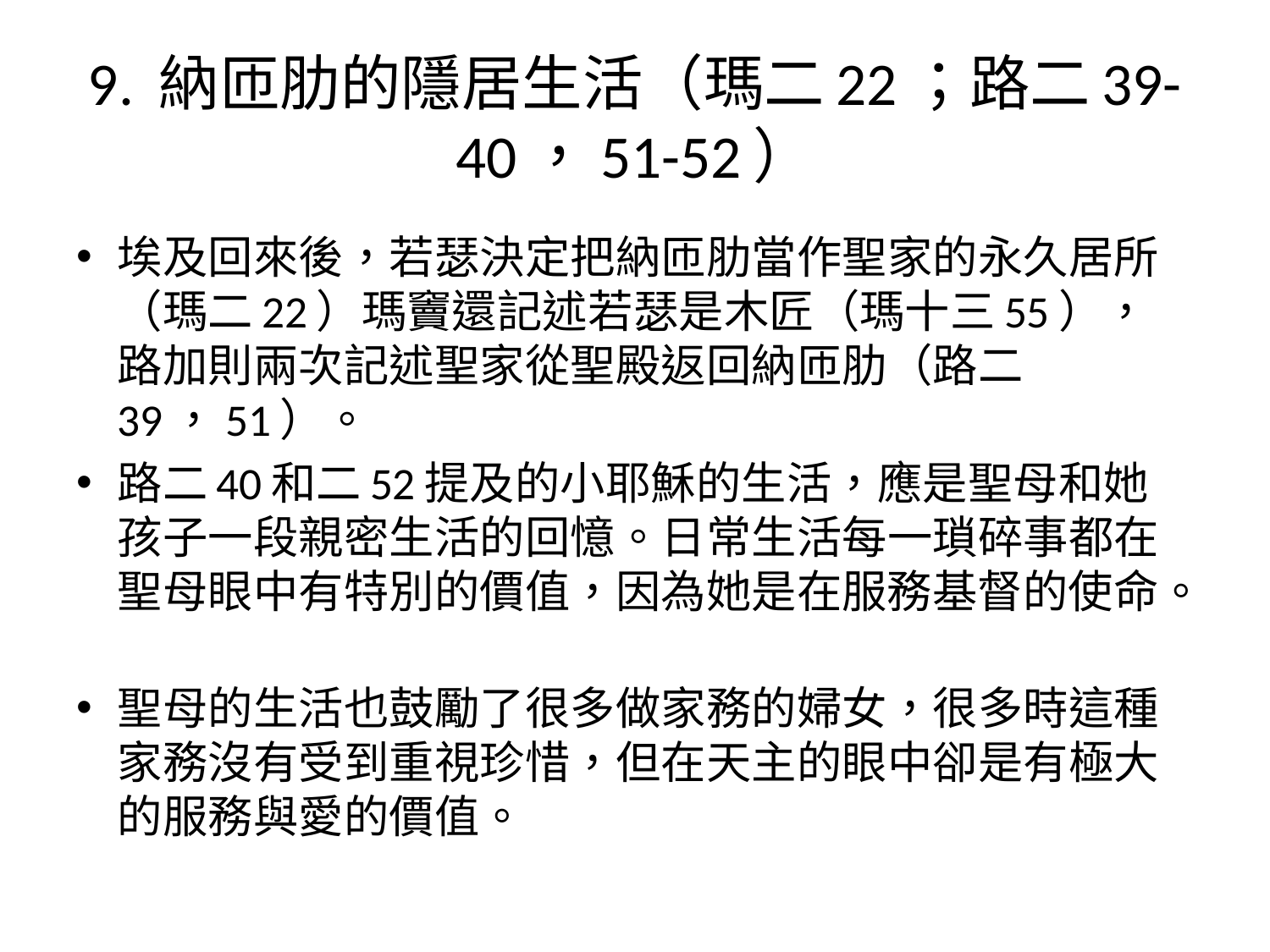

# 9. 納匝肋的隱居生活（瑪二22；路二39-40，51-52）
埃及回來後，若瑟決定把納匝肋當作聖家的永久居所（瑪二22）瑪竇還記述若瑟是木匠（瑪十三55），路加則兩次記述聖家從聖殿返回納匝肋（路二39，51）。
路二40和二52提及的小耶穌的生活，應是聖母和她孩子一段親密生活的回憶。日常生活每一瑣碎事都在聖母眼中有特別的價值，因為她是在服務基督的使命。
聖母的生活也鼓勵了很多做家務的婦女，很多時這種家務沒有受到重視珍惜，但在天主的眼中卻是有極大的服務與愛的價值。